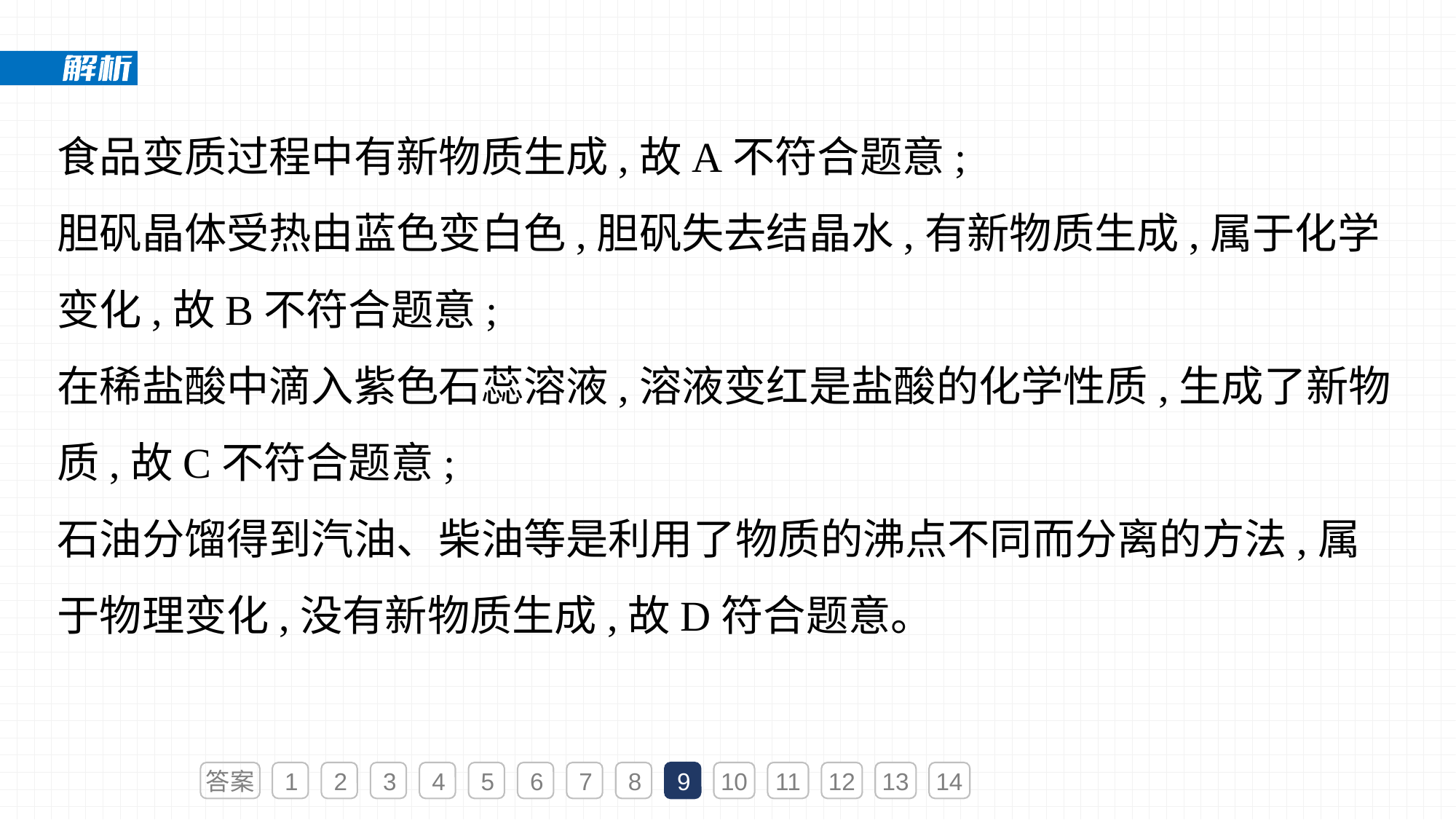

食品变质过程中有新物质生成,故A不符合题意;
胆矾晶体受热由蓝色变白色,胆矾失去结晶水,有新物质生成,属于化学变化,故B不符合题意;
在稀盐酸中滴入紫色石蕊溶液,溶液变红是盐酸的化学性质,生成了新物质,故C不符合题意;
石油分馏得到汽油、柴油等是利用了物质的沸点不同而分离的方法,属于物理变化,没有新物质生成,故D符合题意。
答案
1
2
3
4
5
6
7
8
9
10
11
12
13
14